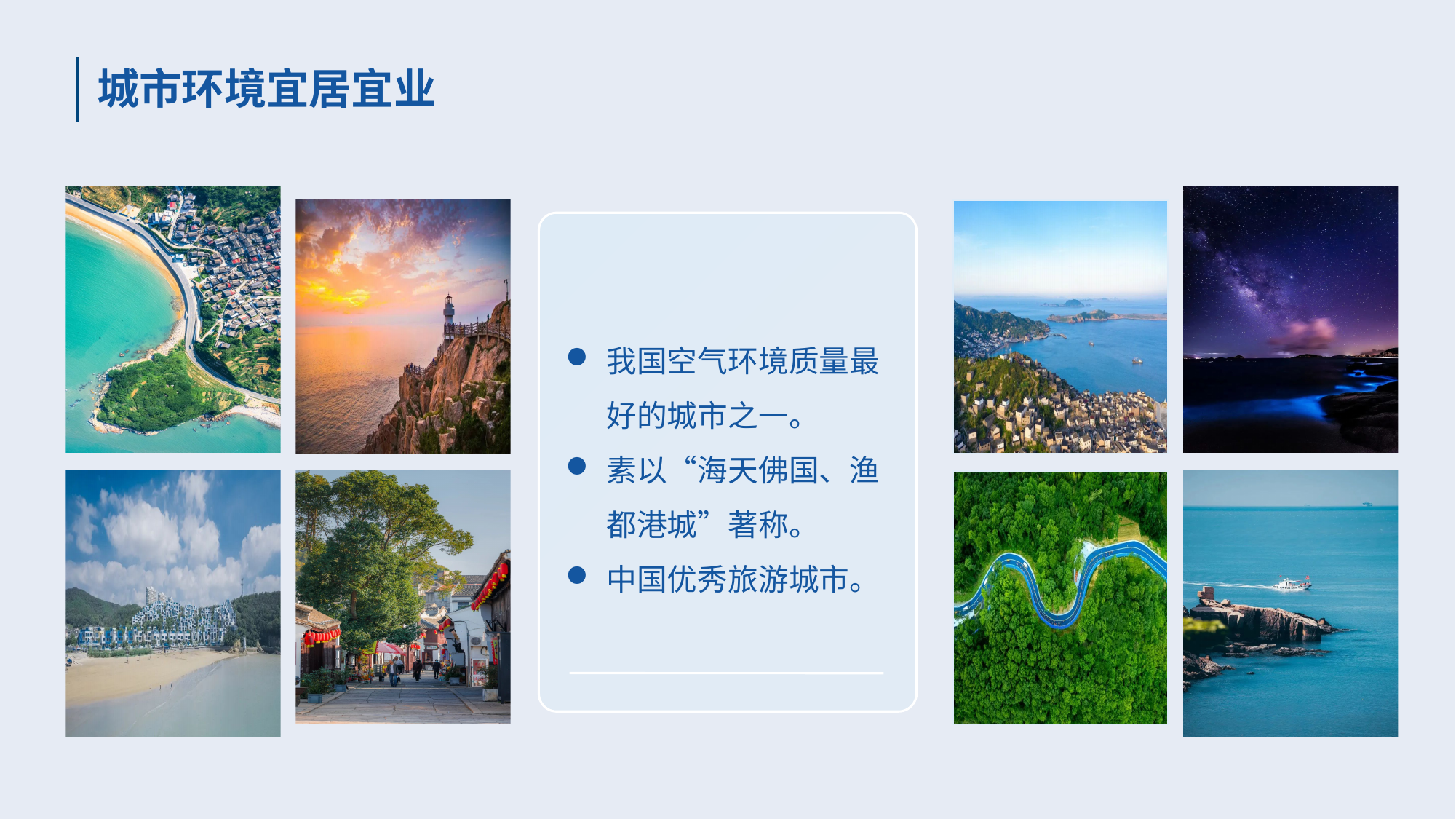

城市环境宜居宜业

我国空气环境质量最好的城市之一。
素以“海天佛国、渔都港城”著称。
中国优秀旅游城市。